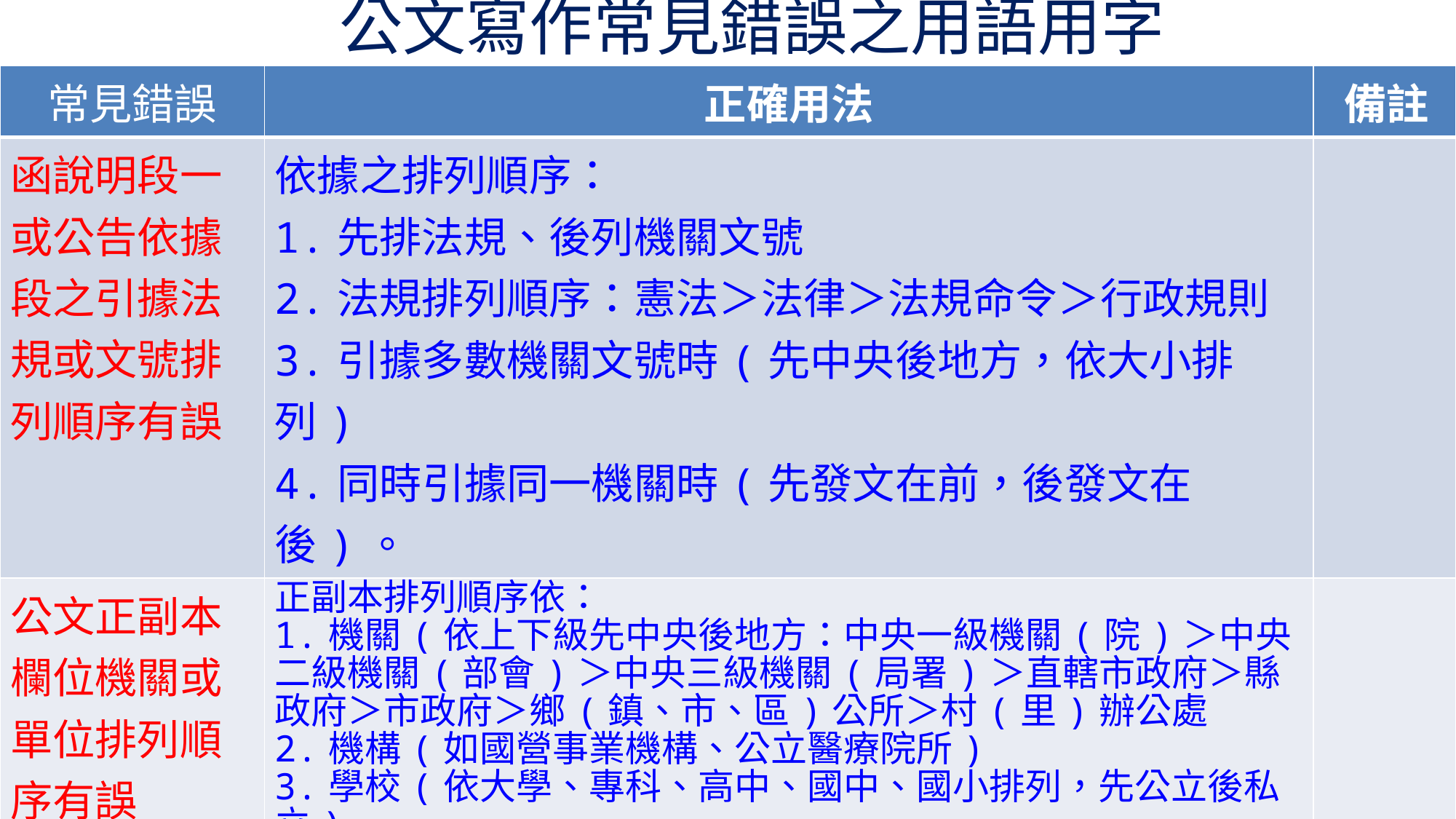

# 公文寫作常見錯誤之用語用字
| 常見錯誤 | 正確用法 | 備註 |
| --- | --- | --- |
| 函說明段一或公告依據段之引據法規或文號排列順序有誤 | 依據之排列順序： 1.先排法規、後列機關文號 2.法規排列順序：憲法＞法律＞法規命令＞行政規則 3.引據多數機關文號時(先中央後地方，依大小排列) 4.同時引據同一機關時(先發文在前，後發文在後)。 |  |
| 公文正副本欄位機關或單位排列順序有誤 | 正副本排列順序依： 1.機關(依上下級先中央後地方：中央一級機關(院)＞中央二級機關(部會)＞中央三級機關(局署)＞直轄市政府＞縣政府＞市政府＞鄉(鎮、市、區)公所＞村(里)辦公處 2.機構(如國營事業機構、公立醫療院所) 3.學校(依大學、專科、高中、國中、國小排列，先公立後私立) 4.法人團體 5.公司 6.廠場 7.自然人(依姓氏筆劃排列，如為民意代表則排在最前面以示尊) 8.發文機關或單位。(應到承辦科) |  |